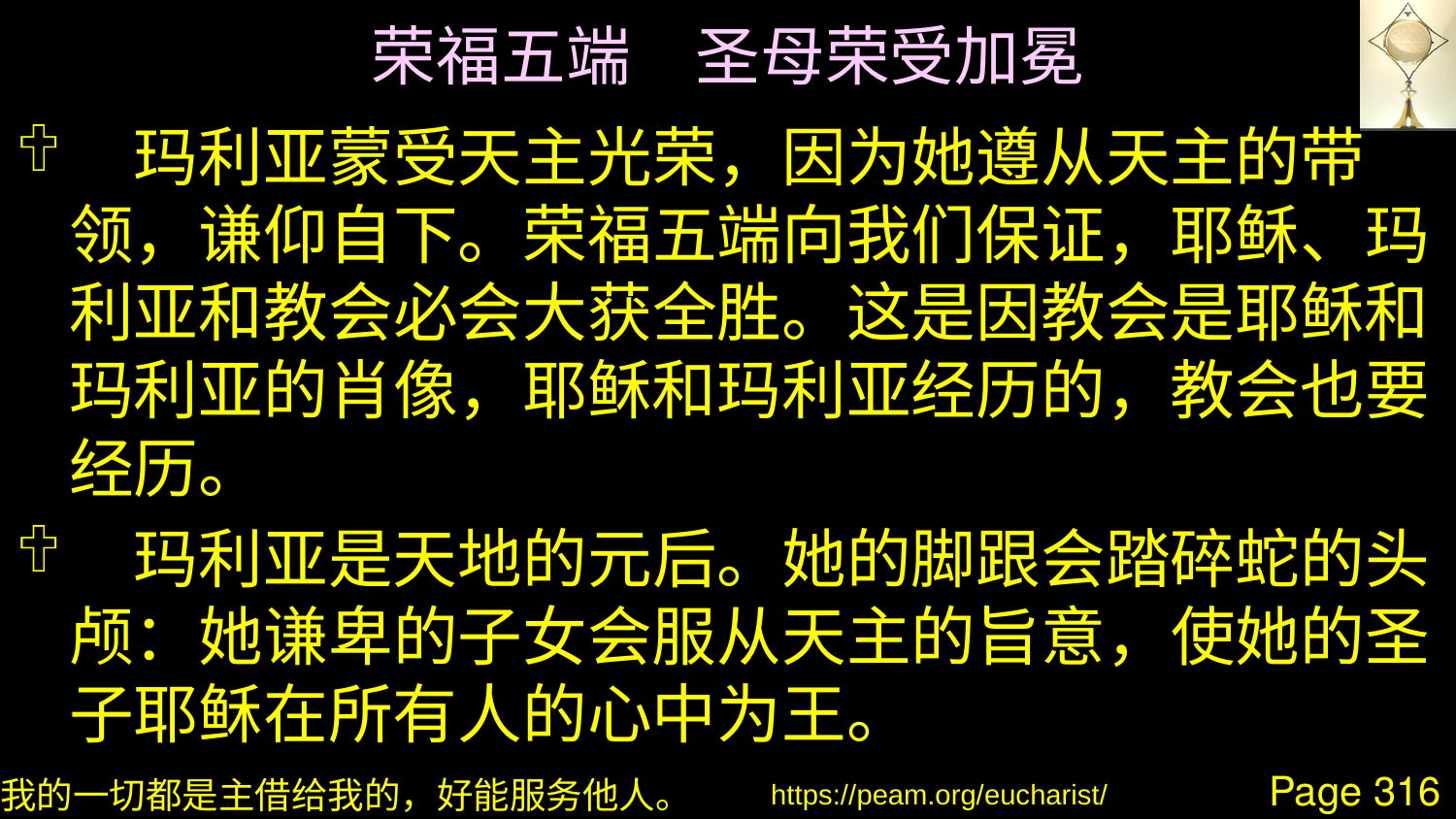

# 荣福五端　圣母荣受加冕
　玛利亚蒙受天主光荣，因为她遵从天主的带领，谦仰自下。荣福五端向我们保证，耶稣、玛利亚和教会必会大获全胜。这是因教会是耶稣和玛利亚的肖像，耶稣和玛利亚经历的，教会也要经历。
　玛利亚是天地的元后。她的脚跟会踏碎蛇的头颅：她谦卑的子女会服从天主的旨意，使她的圣子耶稣在所有人的心中为王。